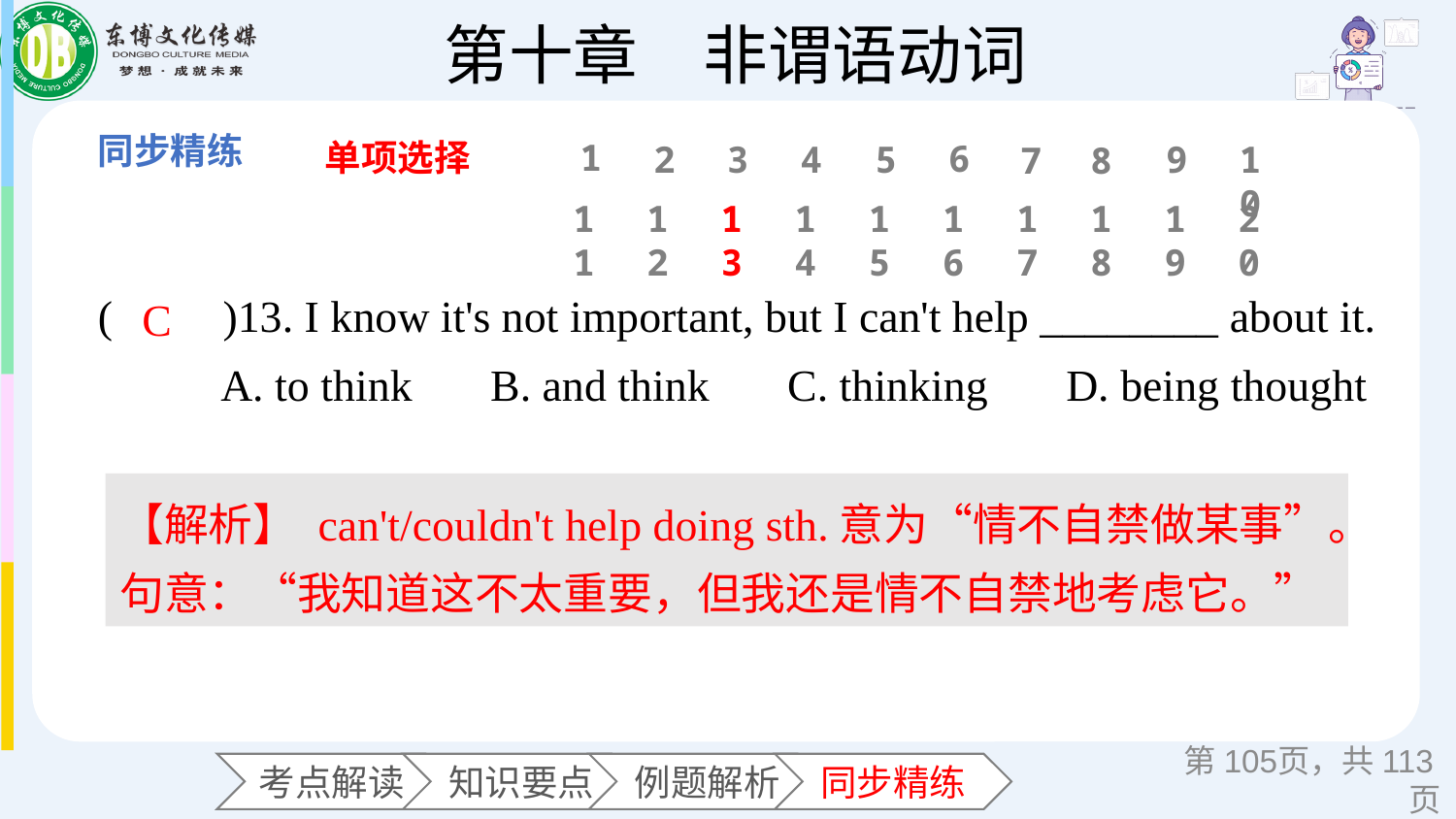

单项选择
1
6
2
3
4
5
9
10
7
8
11
12
13
14
15
16
17
18
19
20
(　　)13. I know it's not important, but I can't help ________ about it.
           A. to think       B. and think       C. thinking       D. being thought
C
【解析】 can't/couldn't help doing sth.意为“情不自禁做某事”。句意：“我知道这不太重要，但我还是情不自禁地考虑它。”
第105页，共113页